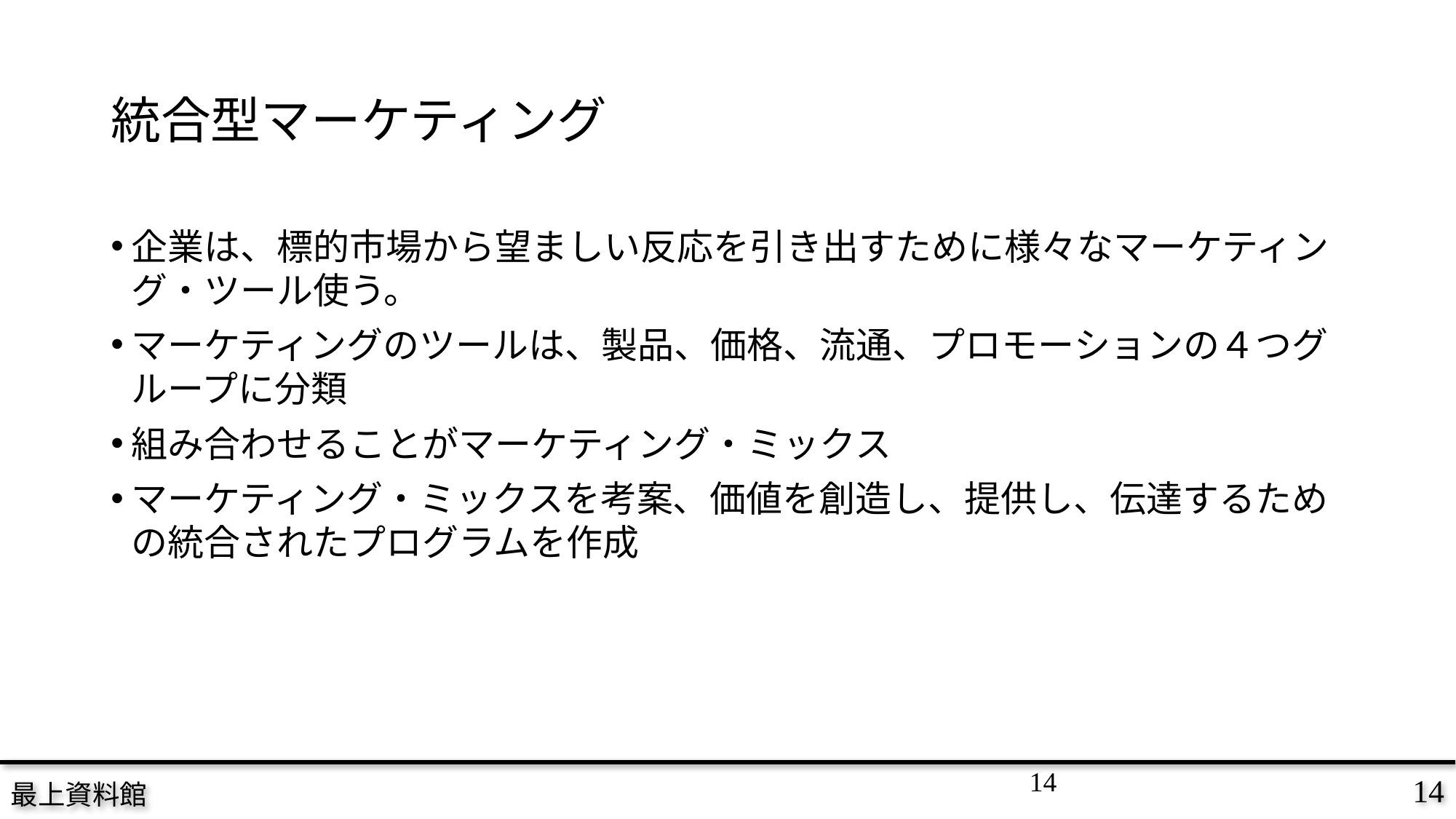

# 統合型マーケティング
企業は、標的市場から望ましい反応を引き出すために様々なマーケティング・ツール使う。
マーケティングのツールは、製品、価格、流通、プロモーションの４つグループに分類
組み合わせることがマーケティング・ミックス
マーケティング・ミックスを考案、価値を創造し、提供し、伝達するための統合されたプログラムを作成

14